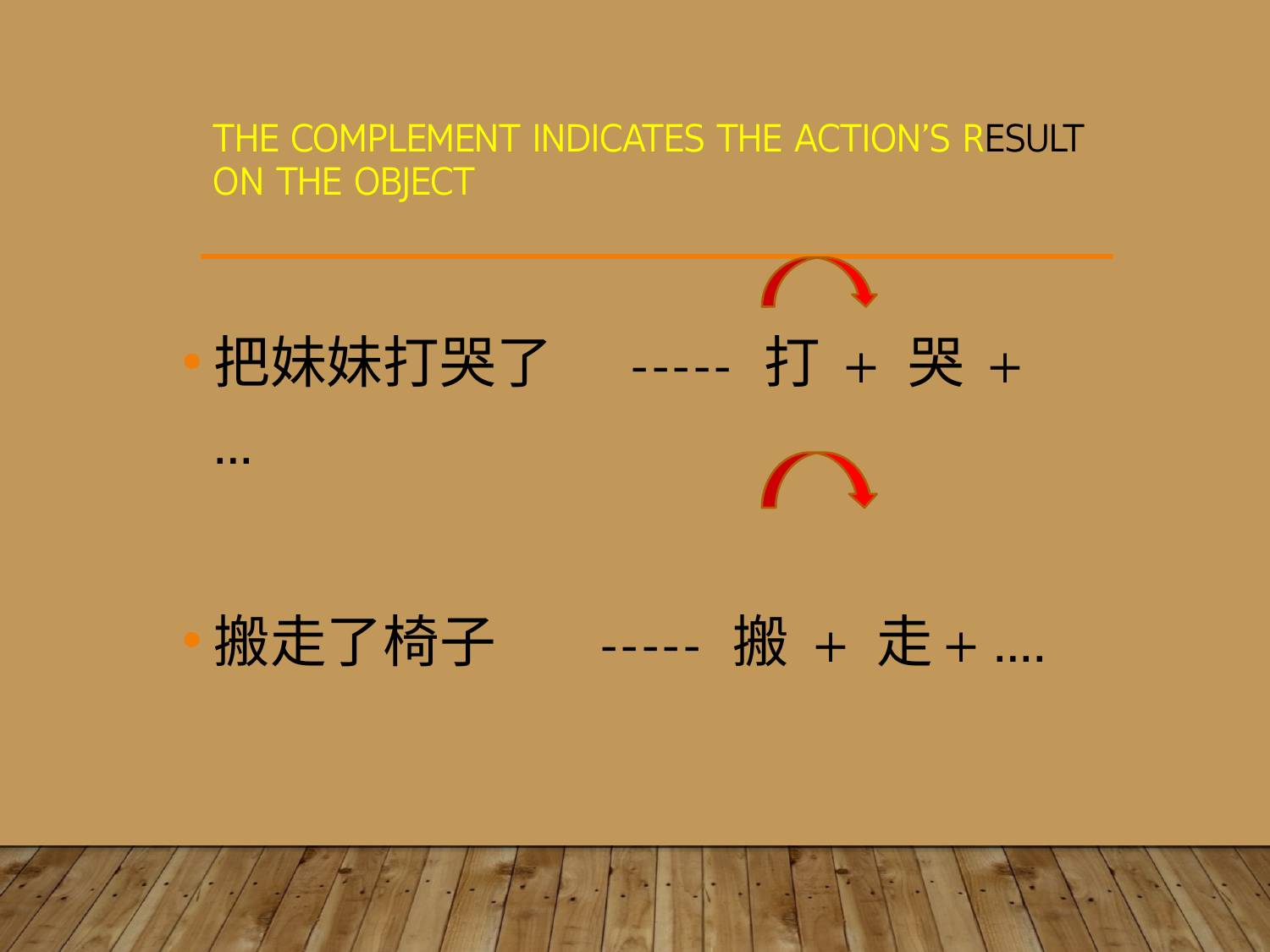

# The complement indicates the action’s result on the object

把妹妹打哭了     ----- 打 + 哭 + …

搬走了椅子       ----- 搬 + 走+ ….